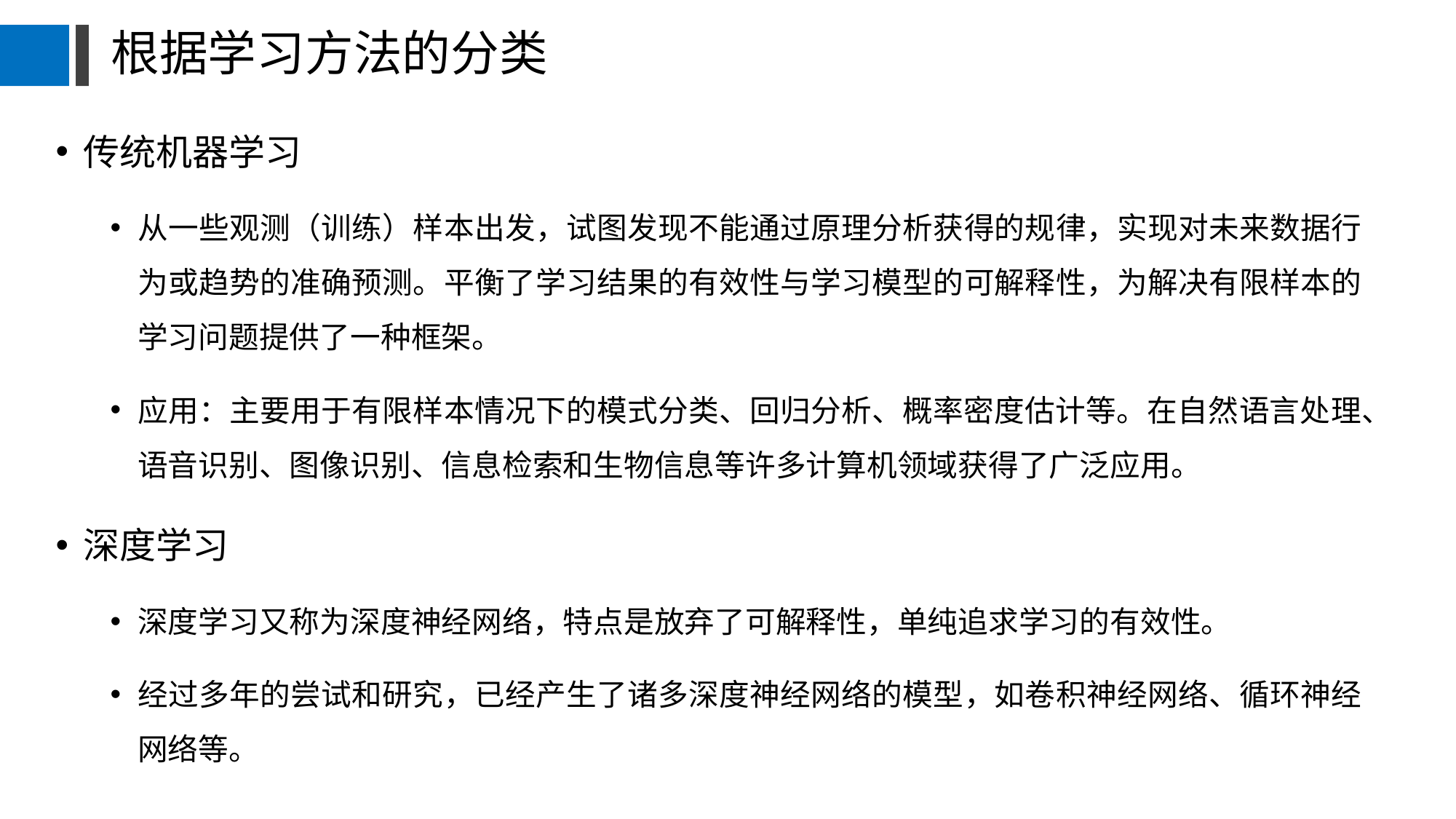

# 根据学习方法的分类
传统机器学习
从一些观测（训练）样本出发，试图发现不能通过原理分析获得的规律，实现对未来数据行为或趋势的准确预测。平衡了学习结果的有效性与学习模型的可解释性，为解决有限样本的学习问题提供了一种框架。
应用：主要用于有限样本情况下的模式分类、回归分析、概率密度估计等。在自然语言处理、语音识别、图像识别、信息检索和生物信息等许多计算机领域获得了广泛应用。
深度学习
深度学习又称为深度神经网络，特点是放弃了可解释性，单纯追求学习的有效性。
经过多年的尝试和研究，已经产生了诸多深度神经网络的模型，如卷积神经网络、循环神经网络等。